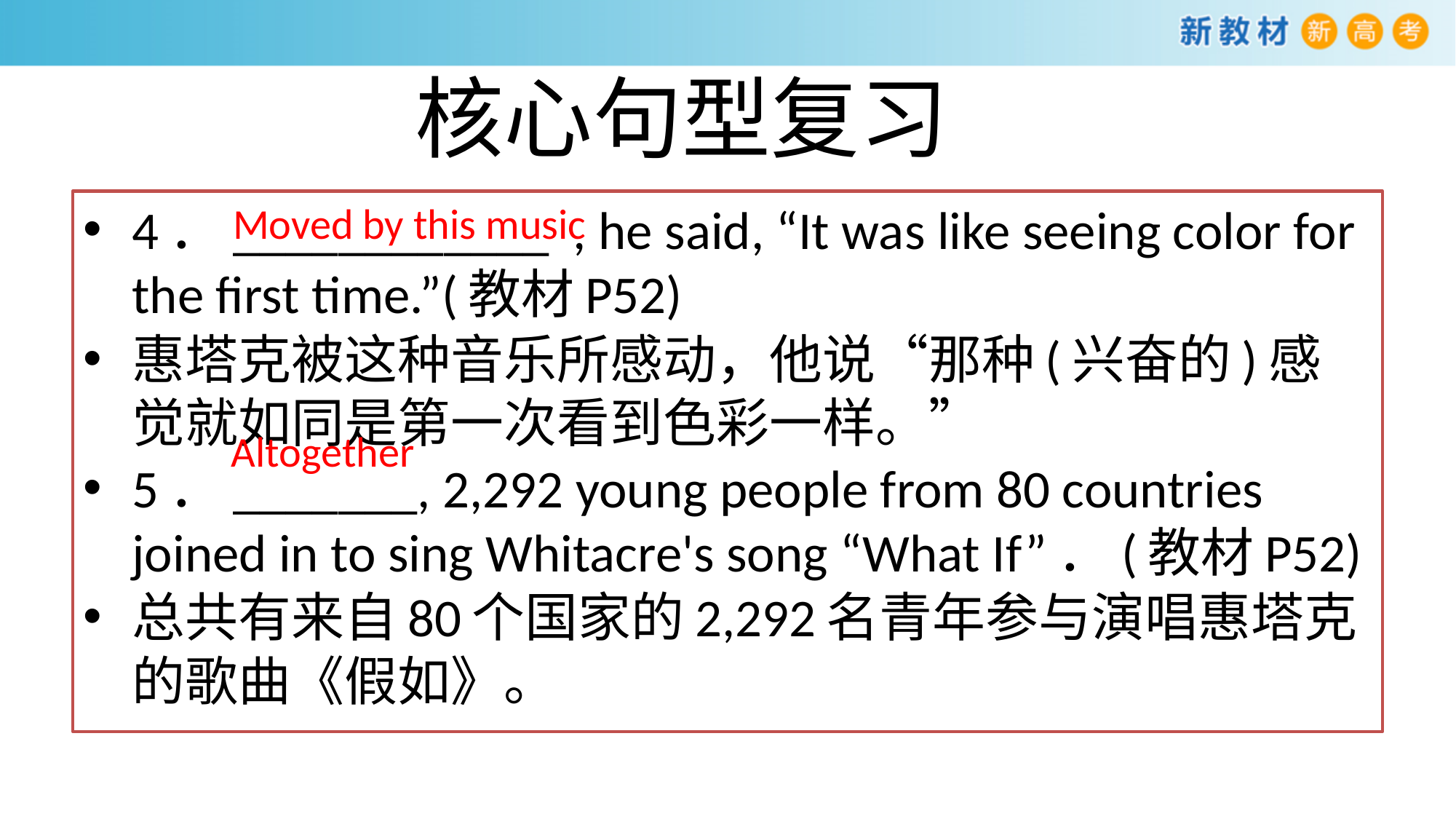

# 核心句型复习
4．____________  , he said, “It was like seeing color for the first time.”(教材P52)
惠塔克被这种音乐所感动，他说“那种(兴奋的)感觉就如同是第一次看到色彩一样。”
5．_______, 2,292 young people from 80 countries joined in to sing Whitacre's song “What If”．(教材P52)
总共有来自80个国家的2,292名青年参与演唱惠塔克的歌曲《假如》。

Moved by this music
Altogether